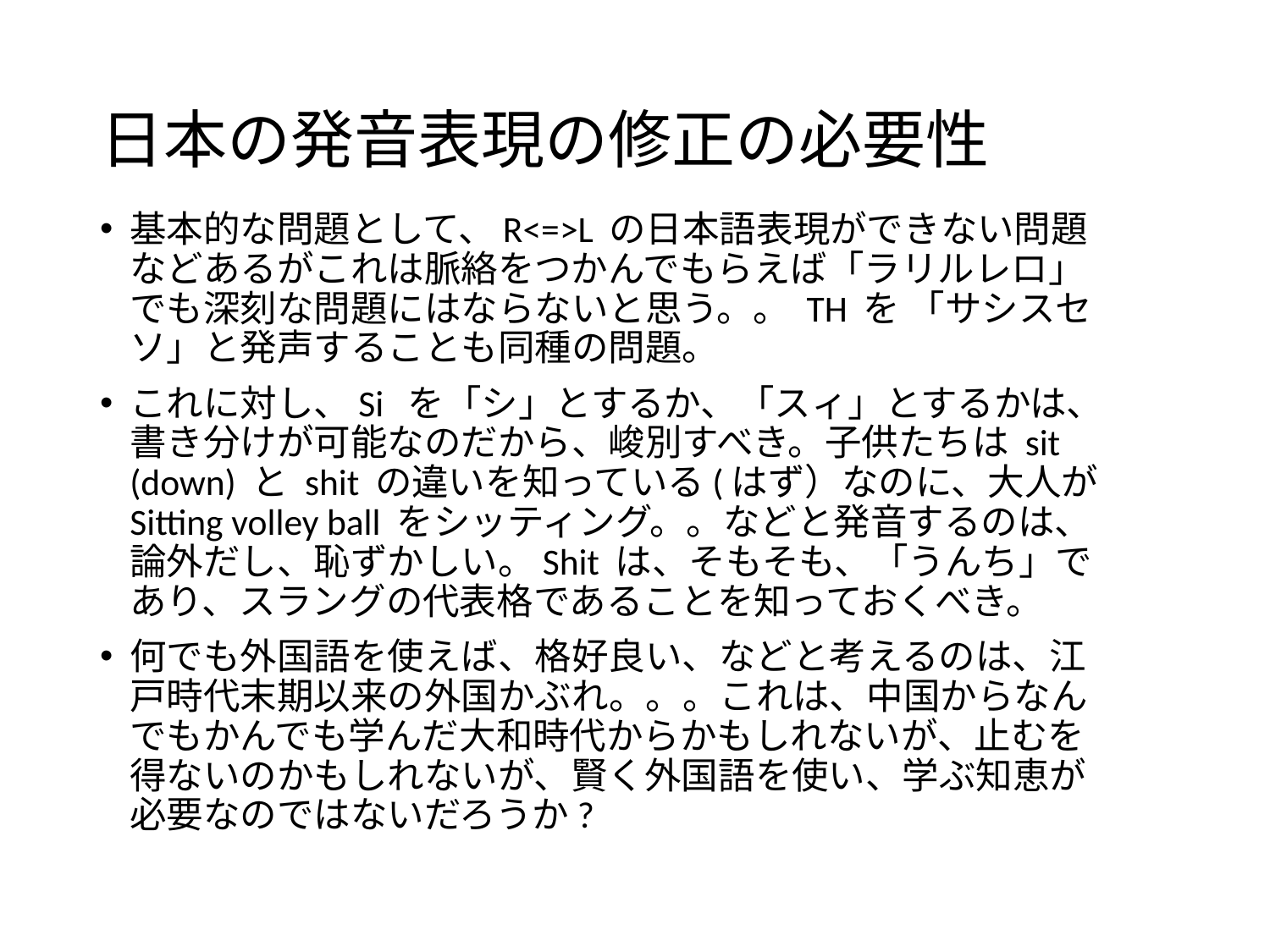

# 日本の発音表現の修正の必要性
基本的な問題として、R<=>L の日本語表現ができない問題などあるがこれは脈絡をつかんでもらえば「ラリルレロ」でも深刻な問題にはならないと思う。。 TH を 「サシスセソ」と発声することも同種の問題。
これに対し、Si  を「シ」とするか、「スィ」とするかは、書き分けが可能なのだから、峻別すべき。子供たちは sit (down) と shit の違いを知っている(はず）なのに、大人がSitting volley ball をシッティング。。などと発音するのは、論外だし、恥ずかしい。Shit は、そもそも、「うんち」であり、スラングの代表格であることを知っておくべき。
何でも外国語を使えば、格好良い、などと考えるのは、江戸時代末期以来の外国かぶれ。。。これは、中国からなんでもかんでも学んだ大和時代からかもしれないが、止むを得ないのかもしれないが、賢く外国語を使い、学ぶ知恵が必要なのではないだろうか?